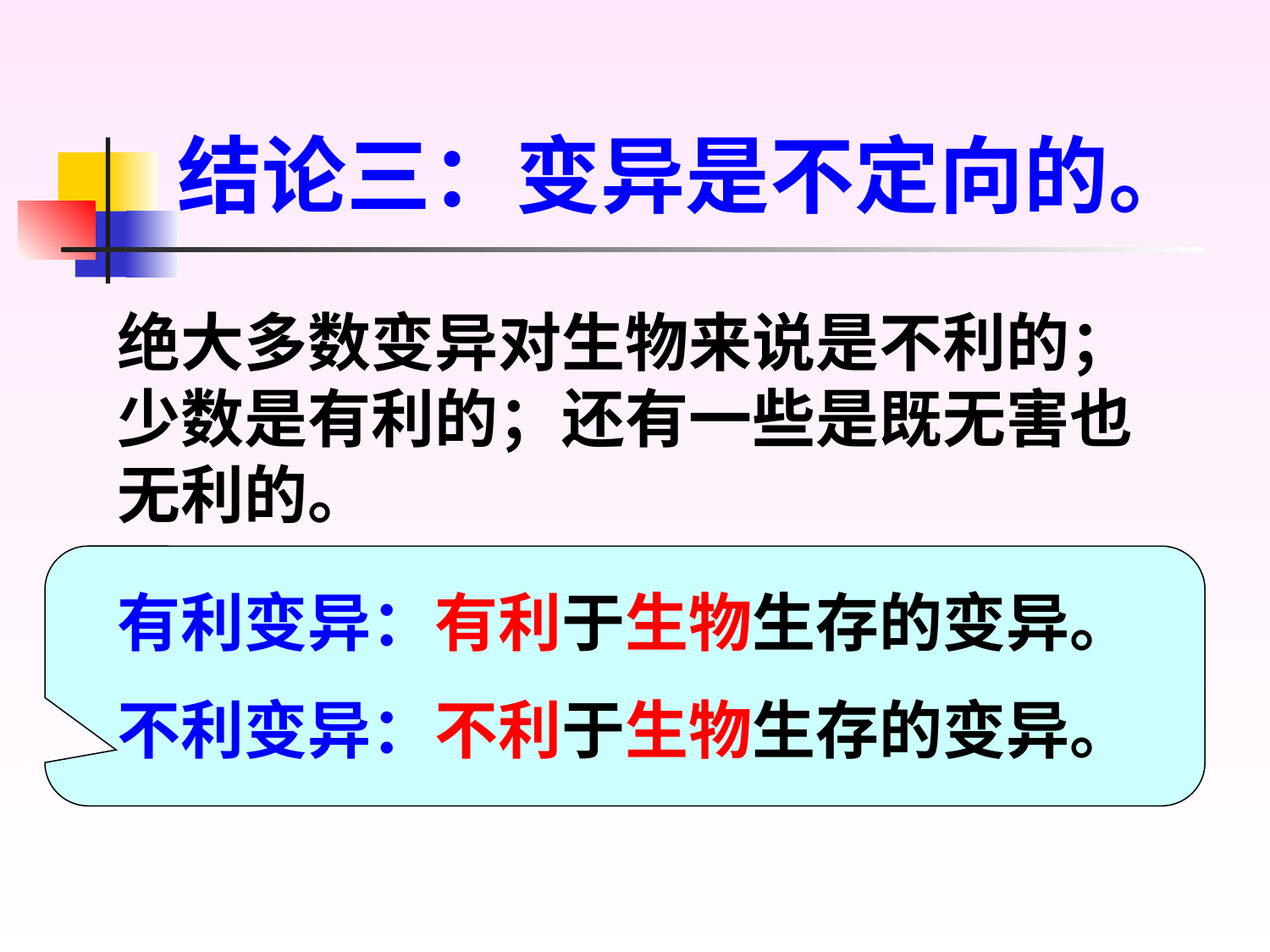

结论三：变异是不定向的。
绝大多数变异对生物来说是不利的；少数是有利的；还有一些是既无害也无利的。

有利变异：有利于生物生存的变异。
不利变异：不利于生物生存的变异。